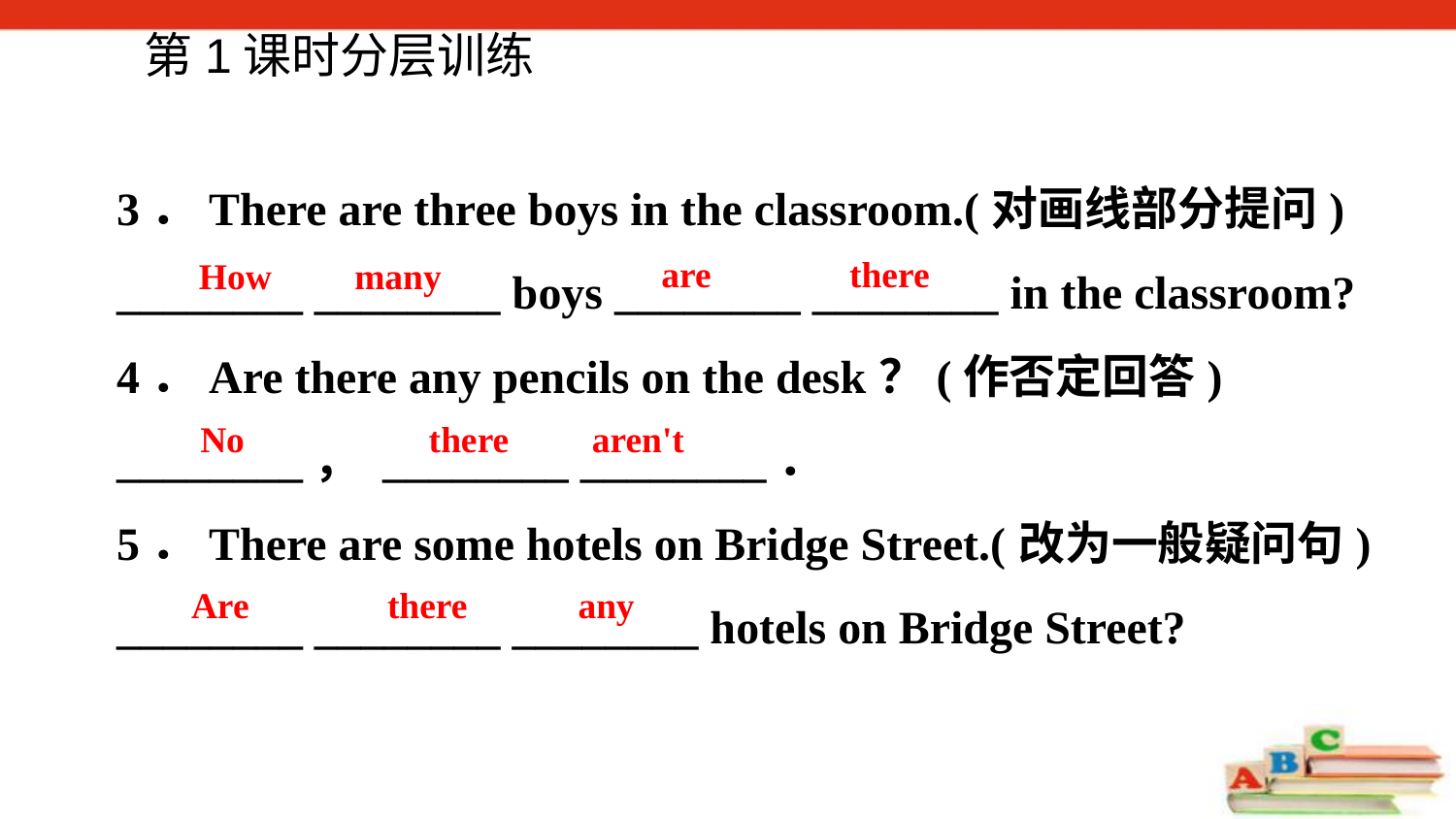

第1课时分层训练
3．There are three boys in the classroom.(对画线部分提问)
________ ________ boys ________ ________ in the classroom?
4．Are there any pencils on the desk？(作否定回答)
________， ________ ________．
5．There are some hotels on Bridge Street.(改为一般疑问句)
________ ________ ________ hotels on Bridge Street?
are               there
How         many
No                    there         aren't
Are               there            any